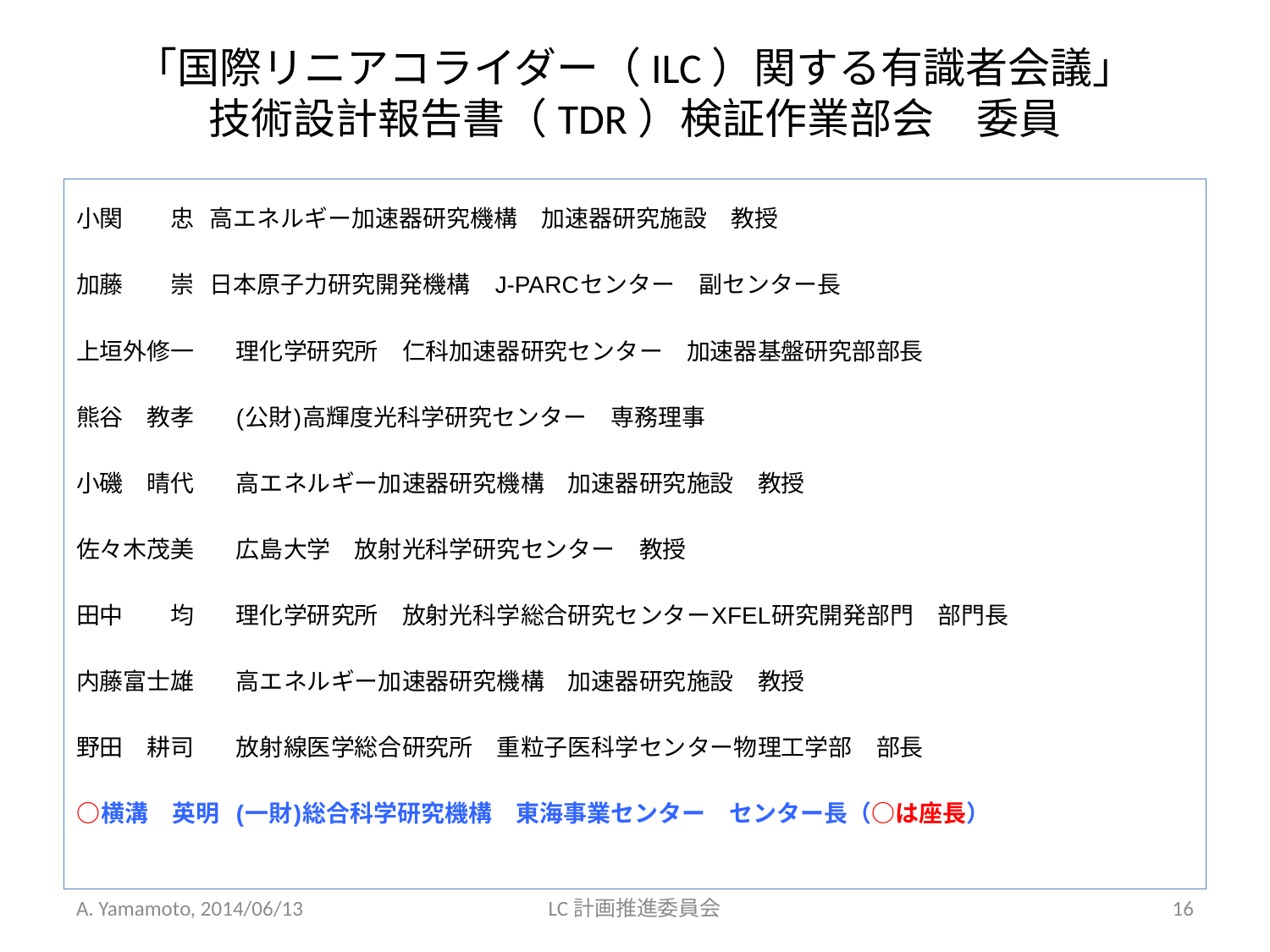

# 「国際リニアコライダー（ILC）関する有識者会議」 技術設計報告書（TDR）検証作業部会　委員

小関　　忠	高エネルギー加速器研究機構　加速器研究施設　教授

加藤　　崇	日本原子力研究開発機構　J-PARCセンター　副センター長

上垣外修一　	理化学研究所　仁科加速器研究センター　加速器基盤研究部部長

熊谷　教孝　	(公財)高輝度光科学研究センター　専務理事

小磯　晴代　	高エネルギー加速器研究機構　加速器研究施設　教授

佐々木茂美　	広島大学　放射光科学研究センター　教授

田中　　均　	理化学研究所　放射光科学総合研究センターXFEL研究開発部門　部門長

内藤富士雄　	高エネルギー加速器研究機構　加速器研究施設　教授

野田　耕司　	放射線医学総合研究所　重粒子医科学センター物理工学部　部長

○横溝　英明	(一財)総合科学研究機構　東海事業センター　センター長（○は座長）
A. Yamamoto, 2014/06/13
LC計画推進委員会
16